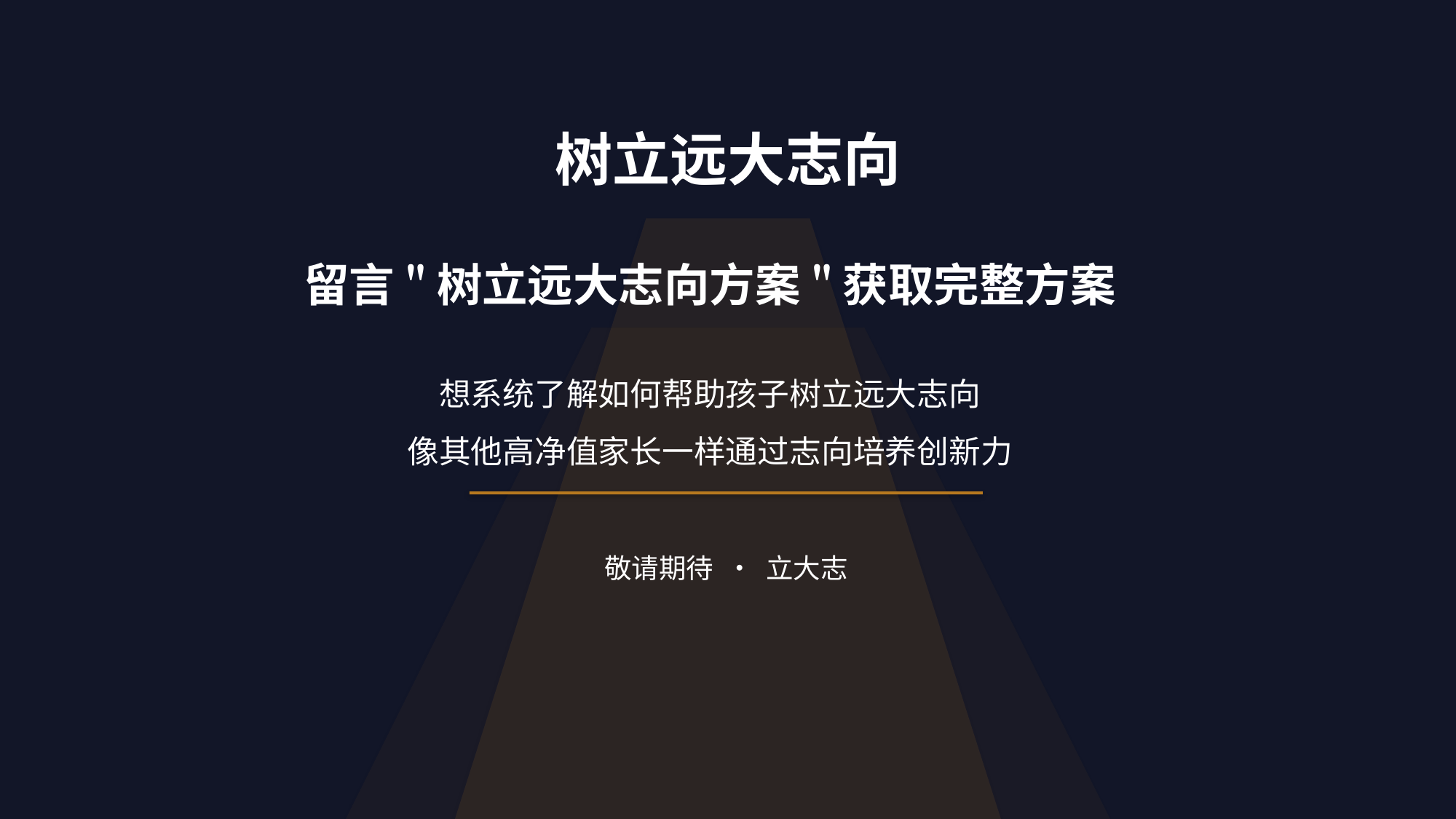

树立远大志向
留言"树立远大志向方案"获取完整方案

想系统了解如何帮助孩子树立远大志向
像其他高净值家长一样通过志向培养创新力

敬请期待 · 立大志